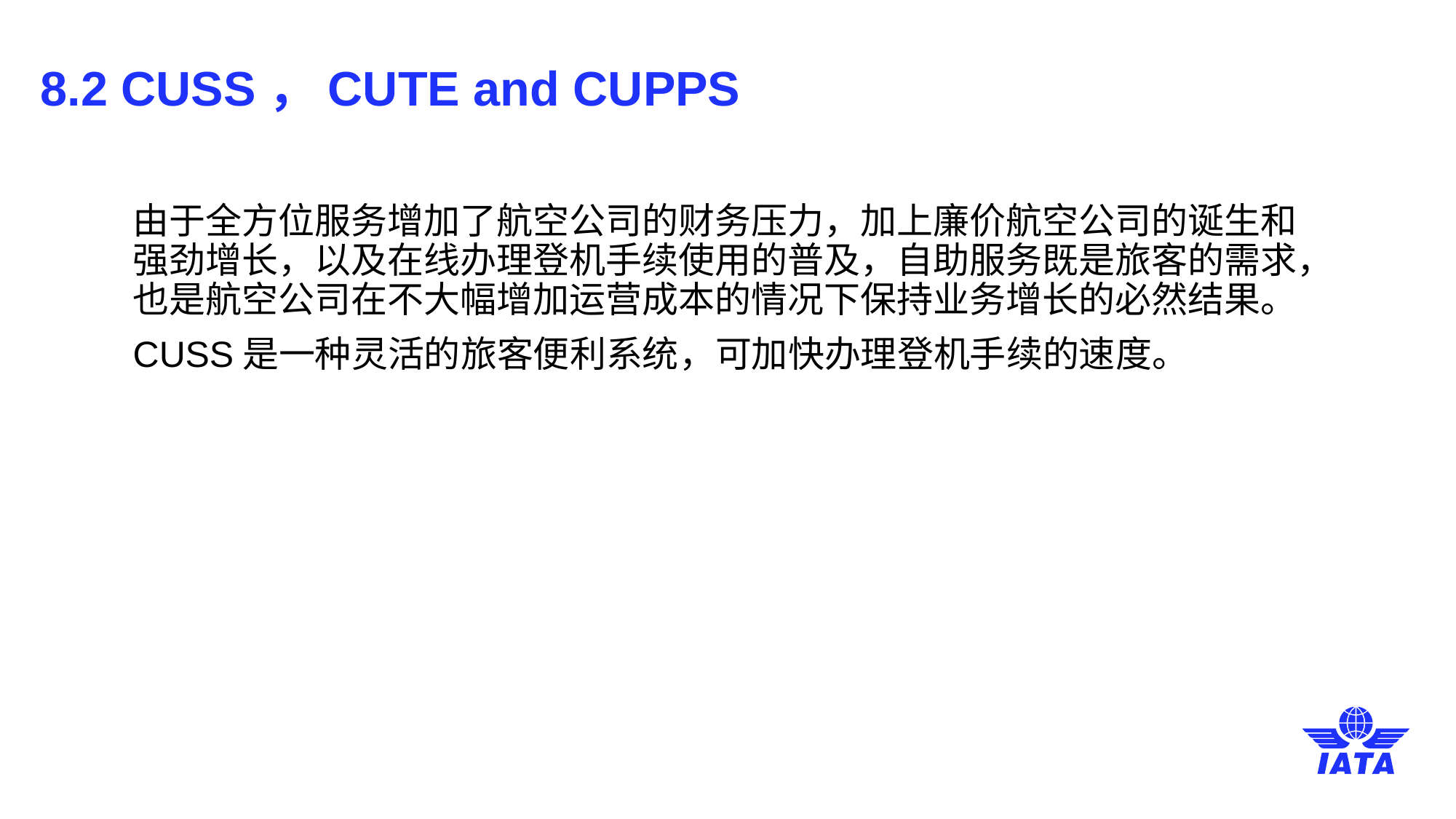

# 8.2 CUSS，CUTE and CUPPS
由于全方位服务增加了航空公司的财务压力，加上廉价航空公司的诞生和强劲增长，以及在线办理登机手续使用的普及，自助服务既是旅客的需求，也是航空公司在不大幅增加运营成本的情况下保持业务增长的必然结果。
CUSS是一种灵活的旅客便利系统，可加快办理登机手续的速度。
15